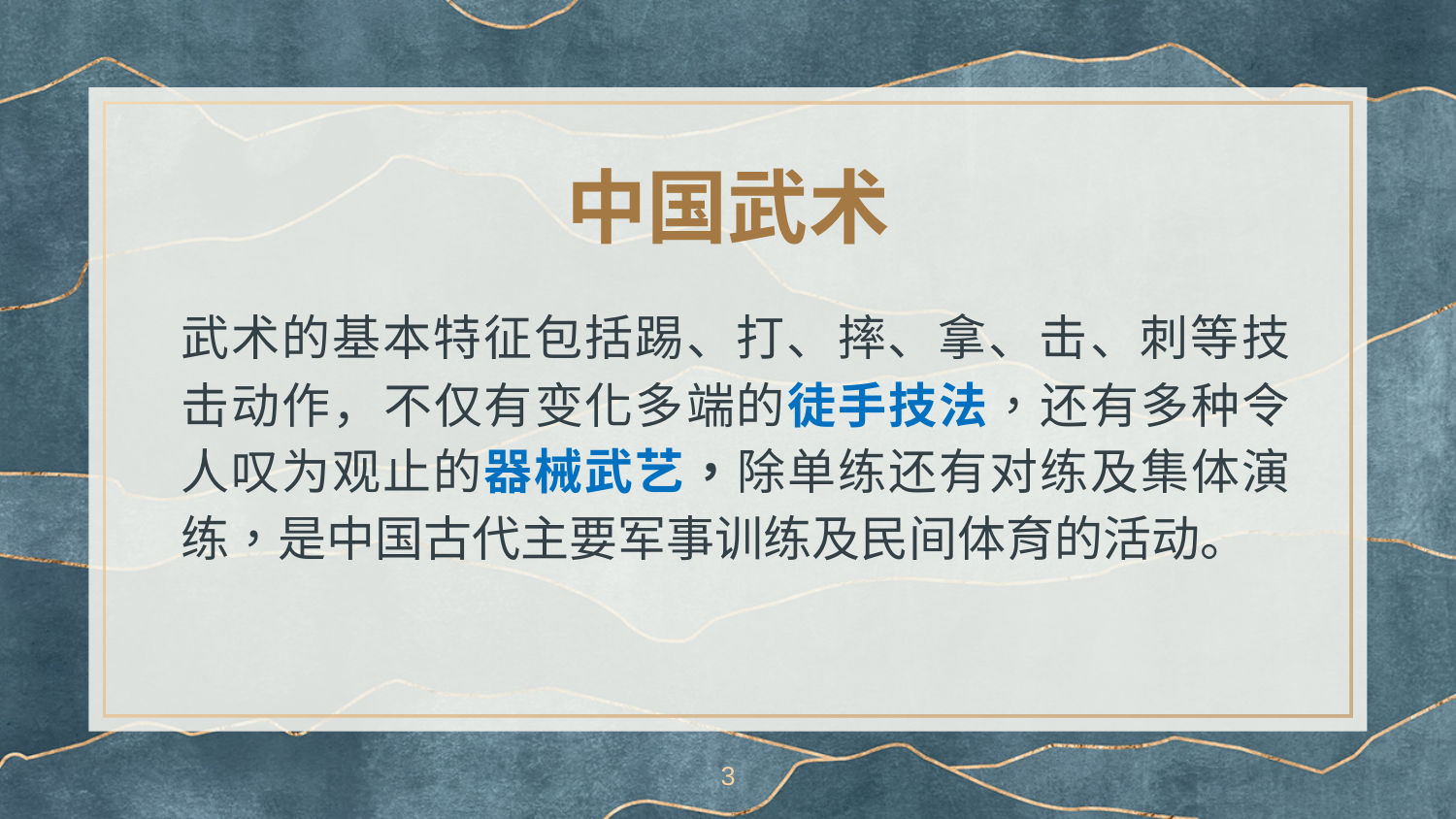

# 中国武术
武术的基本特征包括踢、打、摔、拿、击、刺等技击动作，不仅有变化多端的徒手技法，还有多种令人叹为观止的器械武艺，除单练还有对练及集体演练，是中国古代主要军事训练及民间体育的活动。
3